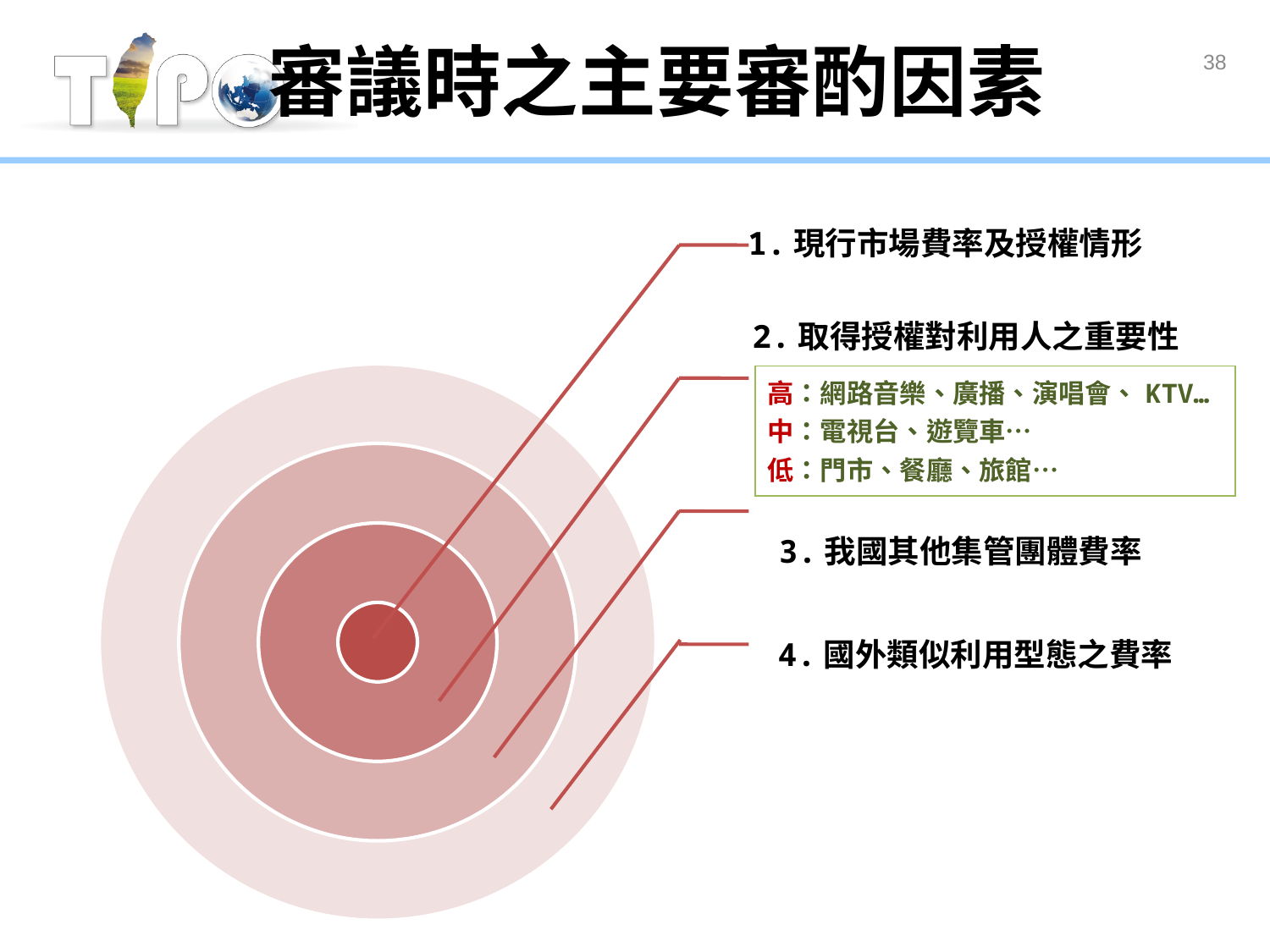

# 審議時之主要審酌因素
38
1.現行市場費率及授權情形
2.取得授權對利用人之重要性
3.我國其他集管團體費率
4.國外類似利用型態之費率
| 高：網路音樂、廣播、演唱會、KTV… 中：電視台、遊覽車… 低：門市、餐廳、旅館… |
| --- |